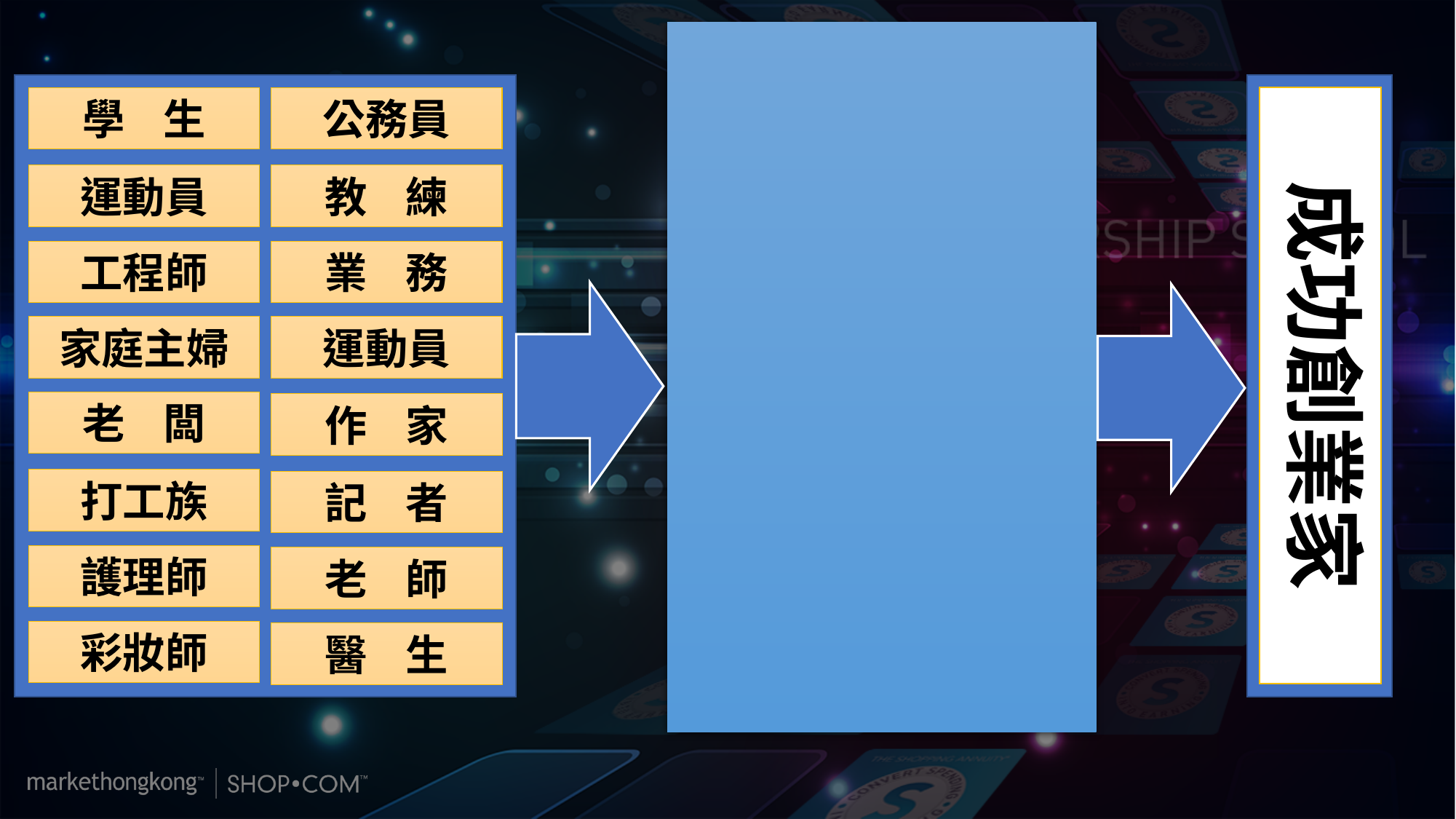

學    生
公務員
運動員
教    練
工程師
業    務
家庭主婦
運動員
老    闆
作    家
打工族
記    者
護理師
老    師
彩妝師
醫    生

成功創業家